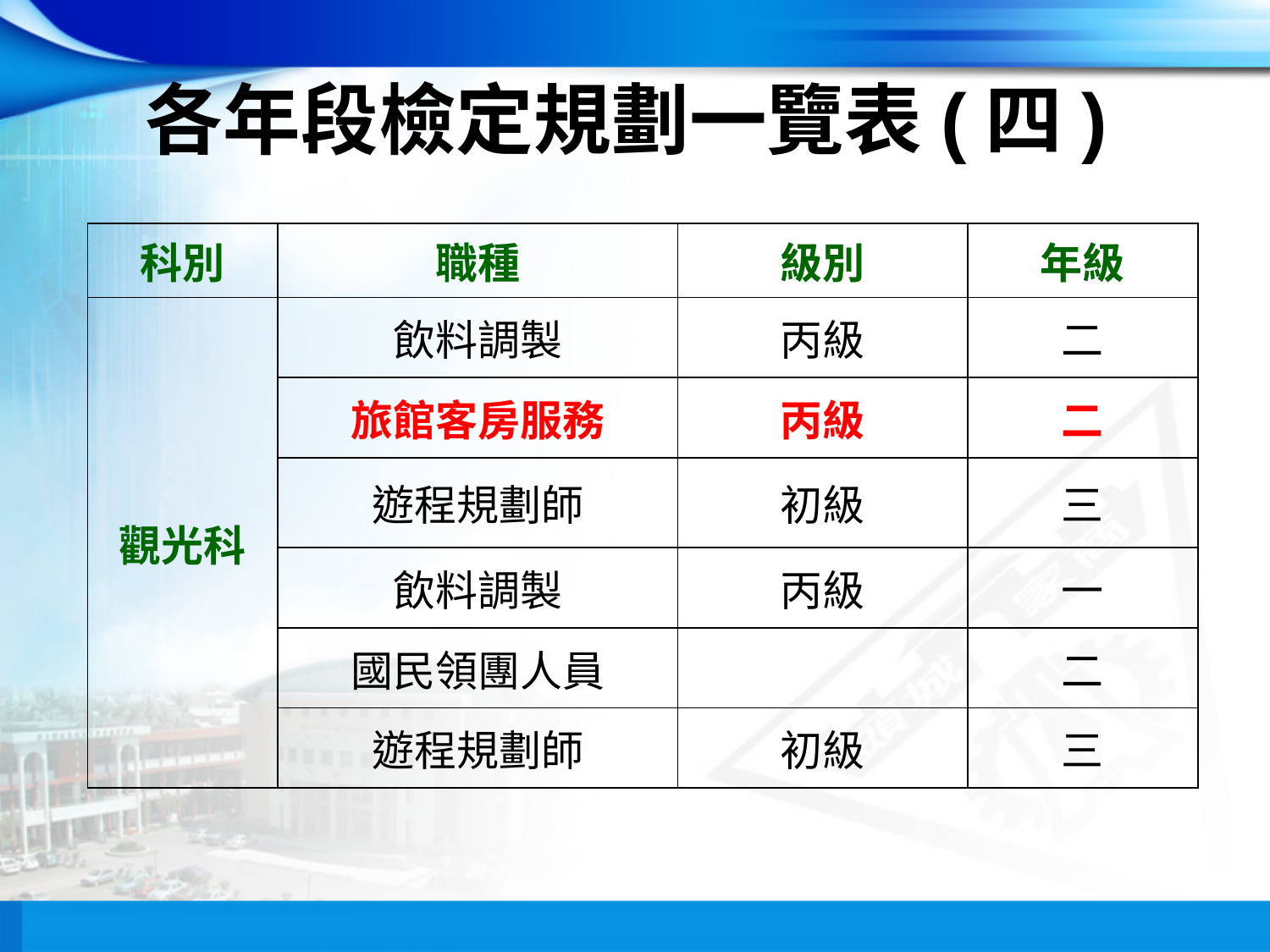

各年段檢定規劃一覽表(四)
| 科別 | 職種 | 級別 | 年級 |
| --- | --- | --- | --- |
| 觀光科 | 飲料調製 | 丙級 | 二 |
|  | 旅館客房服務 | 丙級 | 二 |
|  | 遊程規劃師 | 初級 | 三 |
|  | 飲料調製 | 丙級 | 一 |
|  | 國民領團人員 |  | 二 |
|  | 遊程規劃師 | 初級 | 三 |